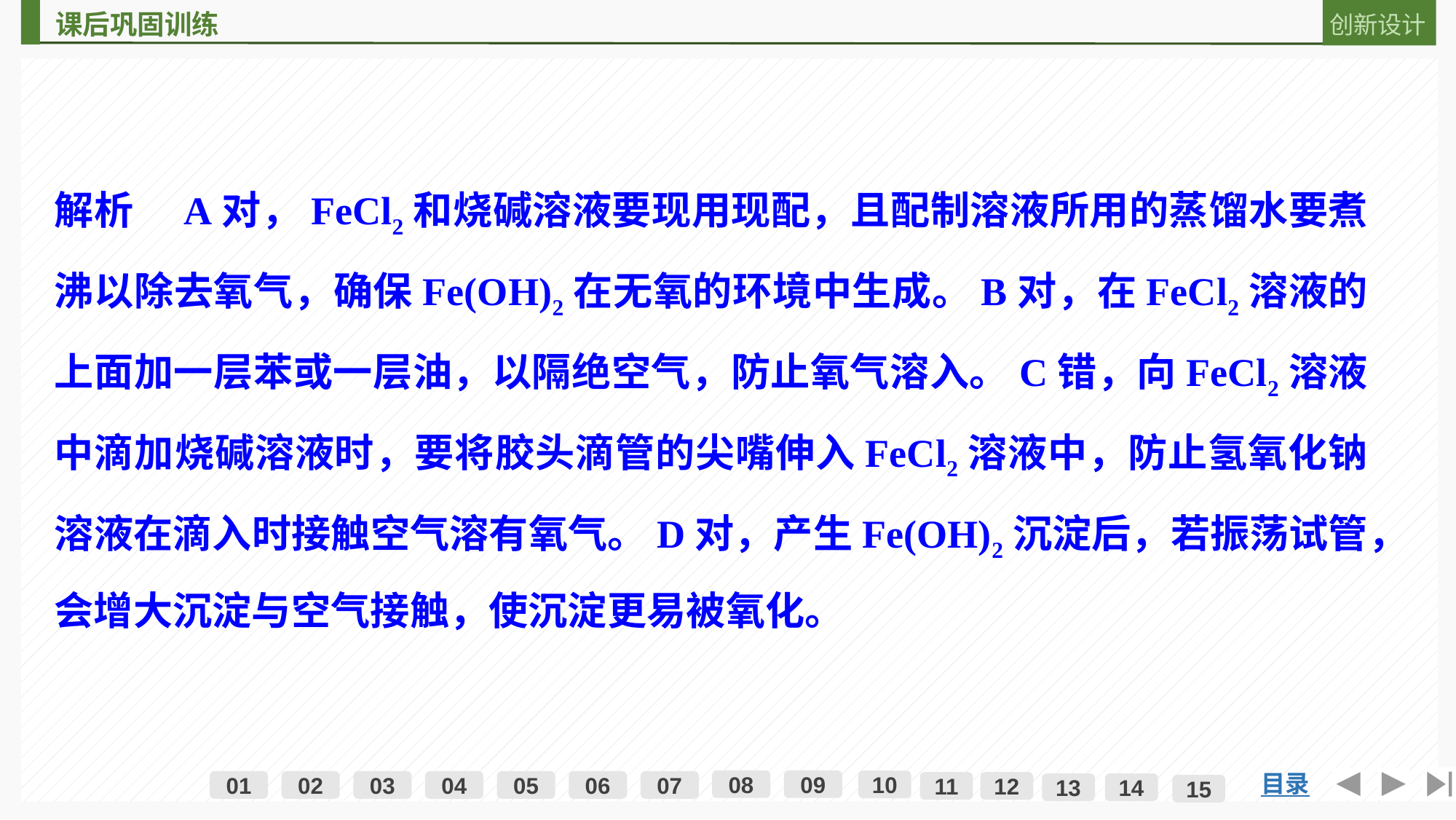

解析　A对，FeCl2和烧碱溶液要现用现配，且配制溶液所用的蒸馏水要煮沸以除去氧气，确保Fe(OH)2在无氧的环境中生成。B对，在FeCl2溶液的上面加一层苯或一层油，以隔绝空气，防止氧气溶入。C错，向FeCl2溶液中滴加烧碱溶液时，要将胶头滴管的尖嘴伸入FeCl2溶液中，防止氢氧化钠溶液在滴入时接触空气溶有氧气。D对，产生Fe(OH)2沉淀后，若振荡试管，会增大沉淀与空气接触，使沉淀更易被氧化。